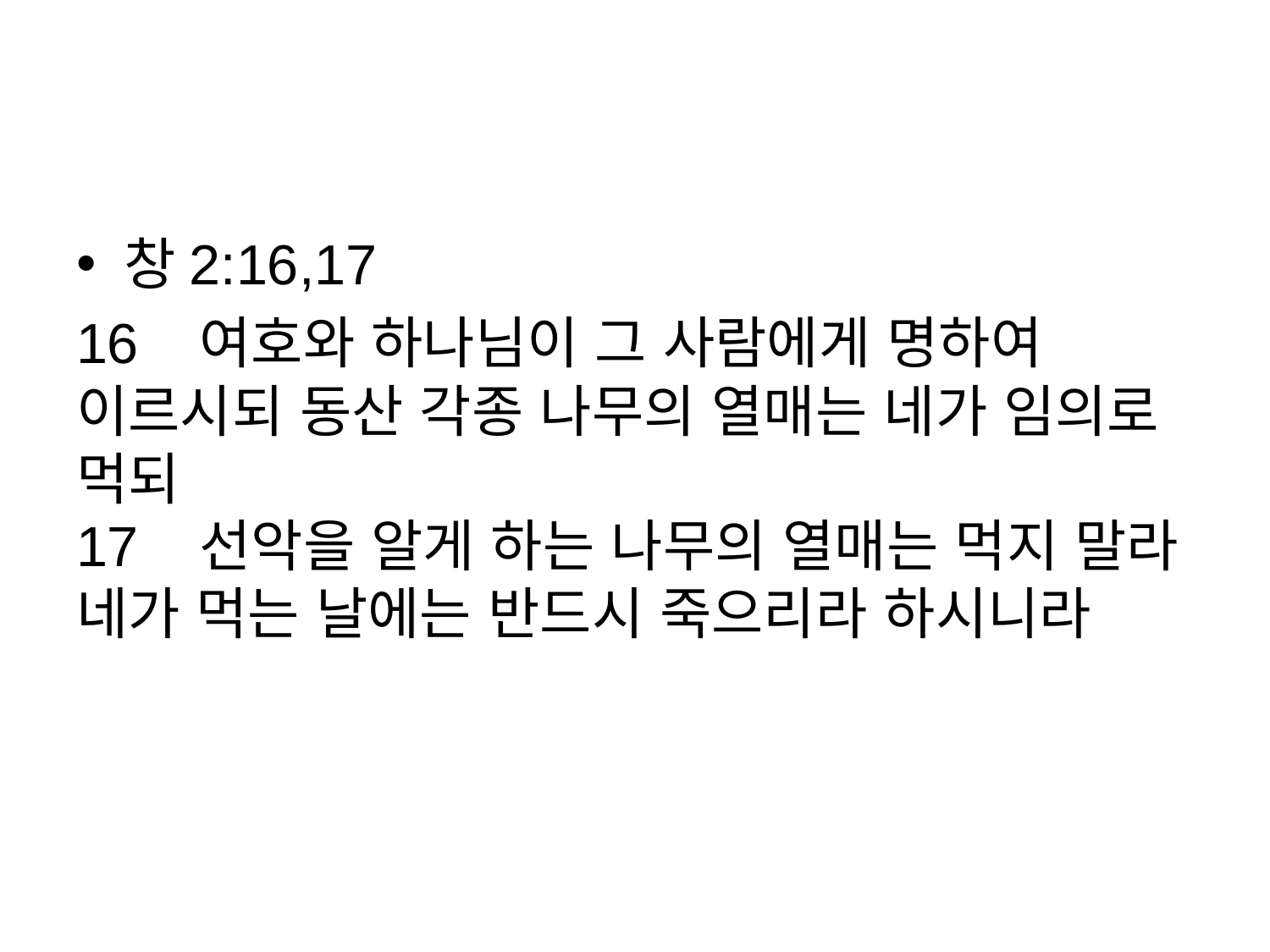

창2:16,17
16   여호와 하나님이 그 사람에게 명하여 이르시되 동산 각종 나무의 열매는 네가 임의로 먹되
17   선악을 알게 하는 나무의 열매는 먹지 말라 네가 먹는 날에는 반드시 죽으리라 하시니라